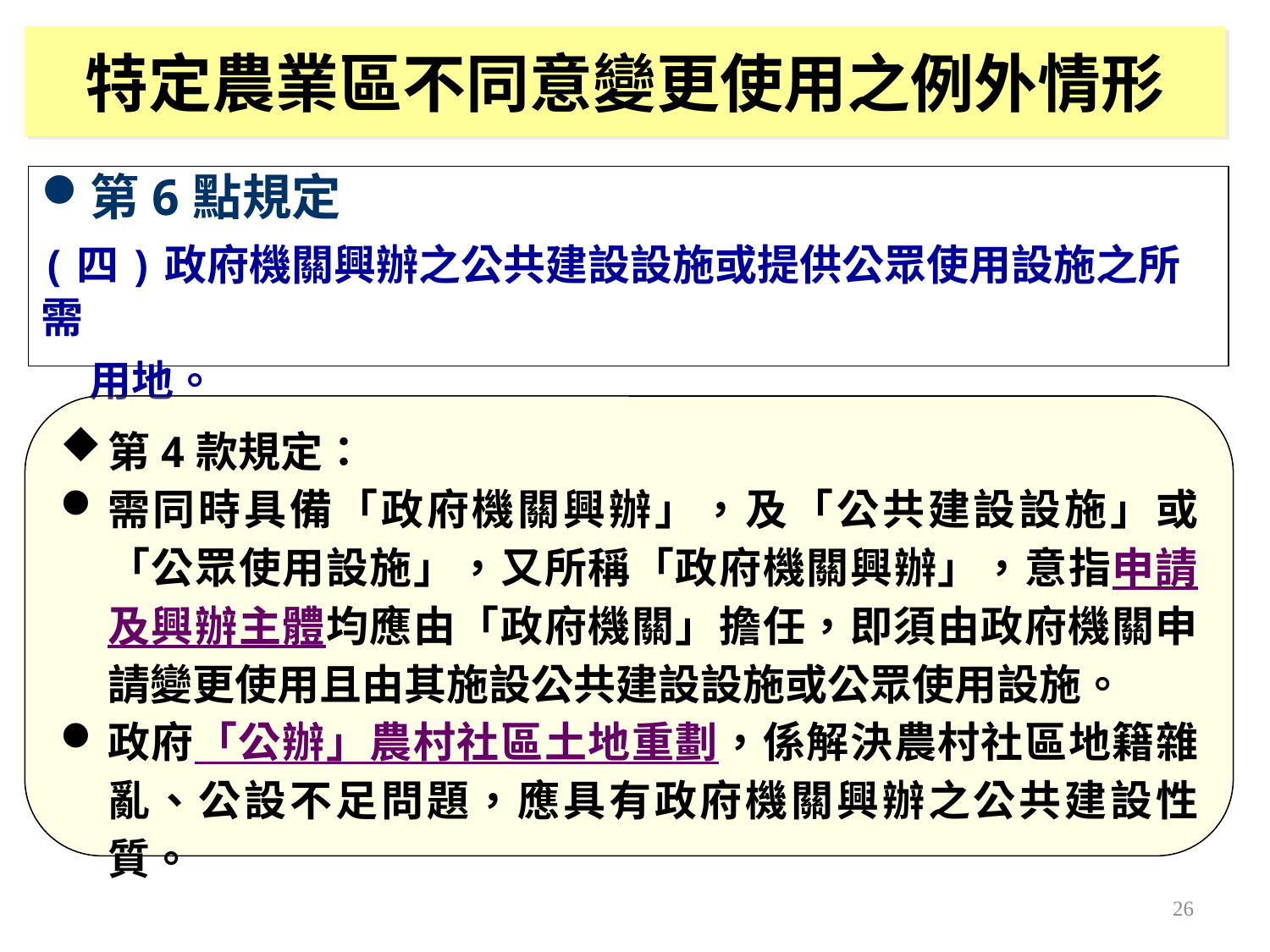

特定農業區不同意變更使用之例外情形
第6點規定
(四)政府機關興辦之公共建設設施或提供公眾使用設施之所需
    用地。
第4款規定：
需同時具備「政府機關興辦」，及「公共建設設施」或「公眾使用設施」，又所稱「政府機關興辦」，意指申請及興辦主體均應由「政府機關」擔任，即須由政府機關申請變更使用且由其施設公共建設設施或公眾使用設施。
政府「公辦」農村社區土地重劃，係解決農村社區地籍雜亂、公設不足問題，應具有政府機關興辦之公共建設性質。

26